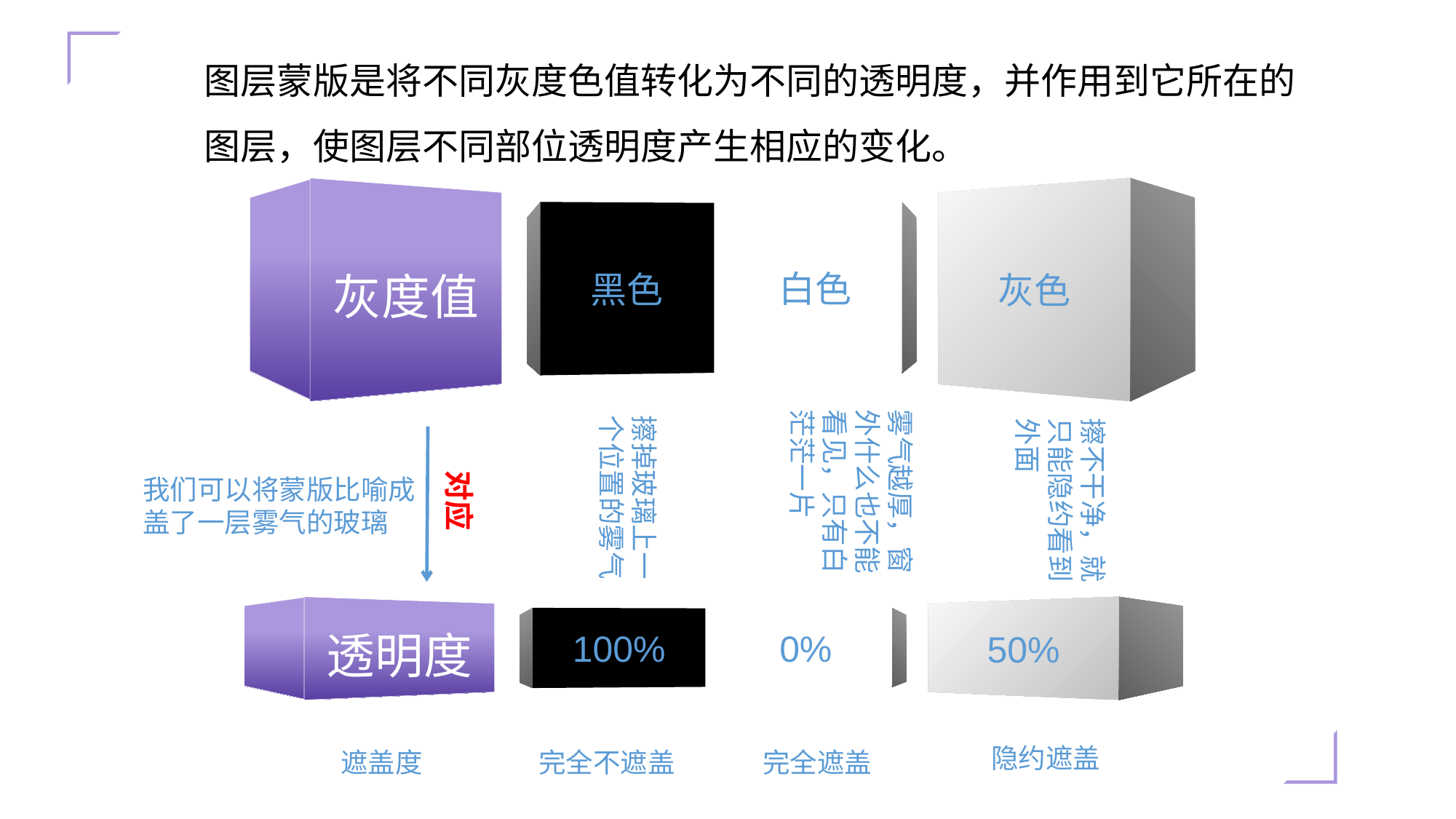

# 图层蒙版是将不同灰度色值转化为不同的透明度，并作用到它所在的图层，使图层不同部位透明度产生相应的变化。

灰度值
灰色

白色

黑色

雾气越厚，窗外什么也不能看见，只有白茫茫一片
擦掉玻璃上一个位置的雾气
擦不干净，就只能隐约看到外面
对应
我们可以将蒙版比喻成
盖了一层雾气的玻璃

透明度
50%

0%

100%

隐约遮盖
完全不遮盖
遮盖度
完全遮盖